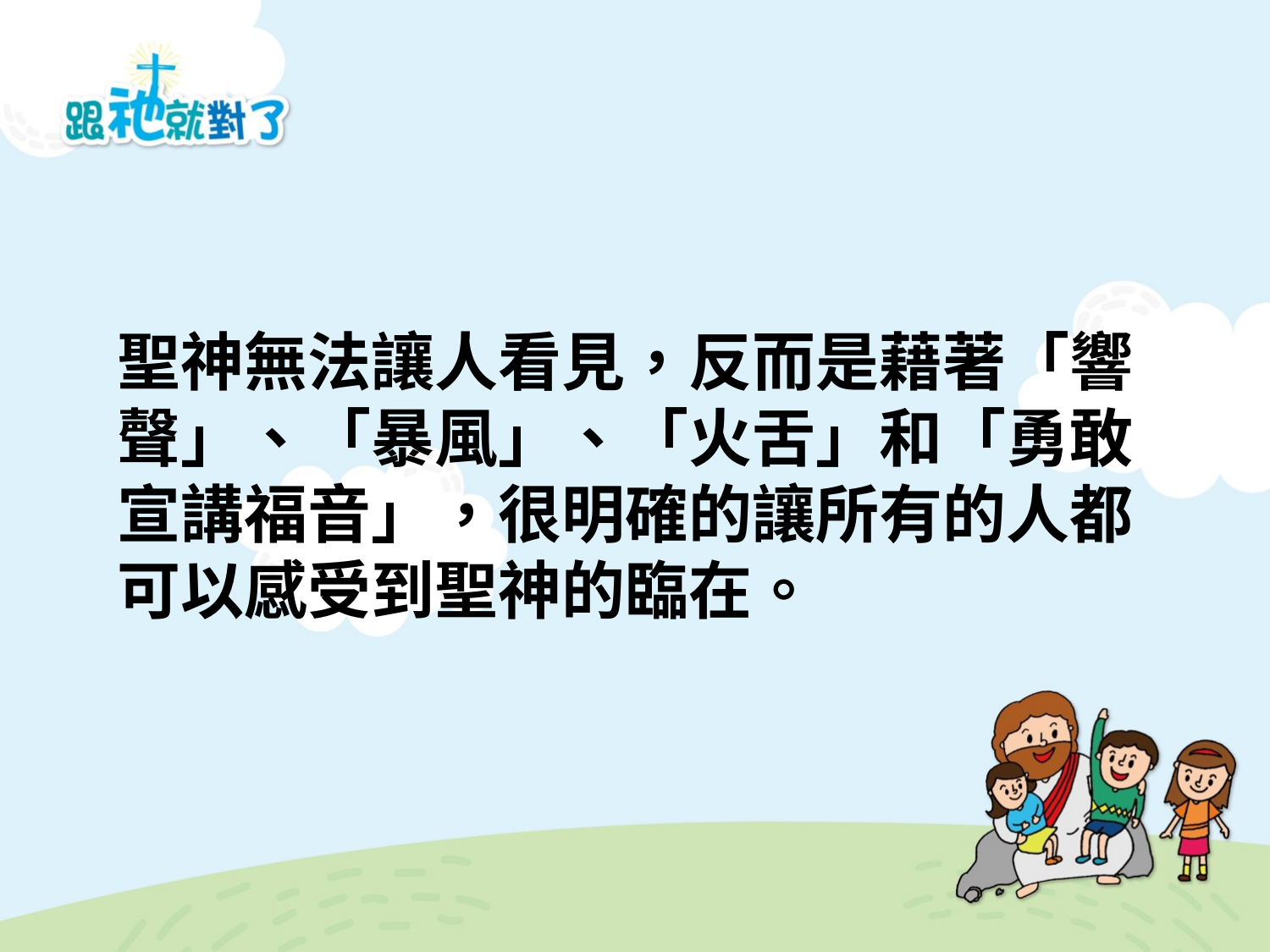

聖神無法讓人看見，反而是藉著「響聲」、「暴風」、「火舌」和「勇敢宣講福音」，很明確的讓所有的人都可以感受到聖神的臨在。